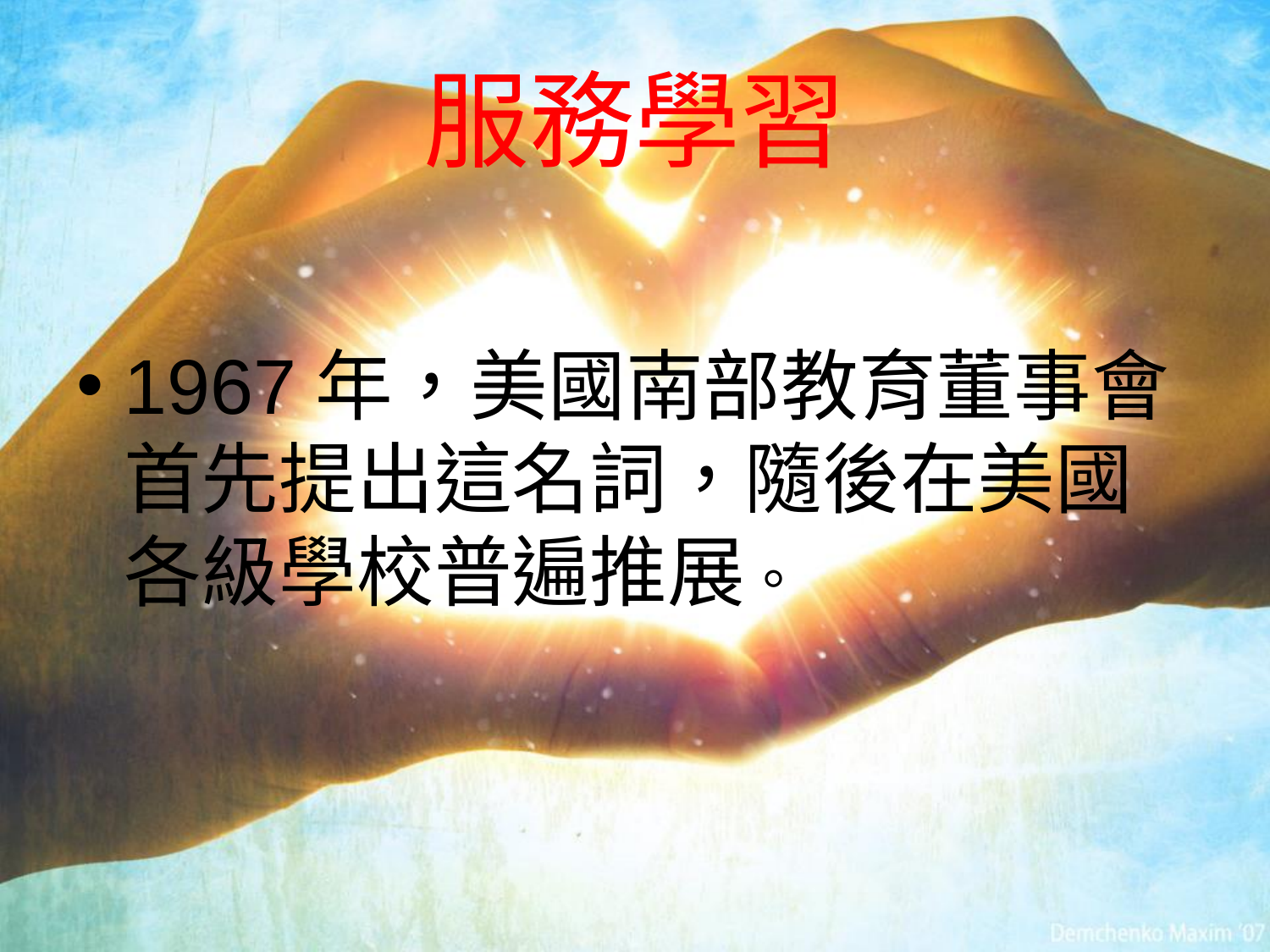

# 服務學習

1967年，美國南部教育董事會首先提出這名詞，隨後在美國各級學校普遍推展。